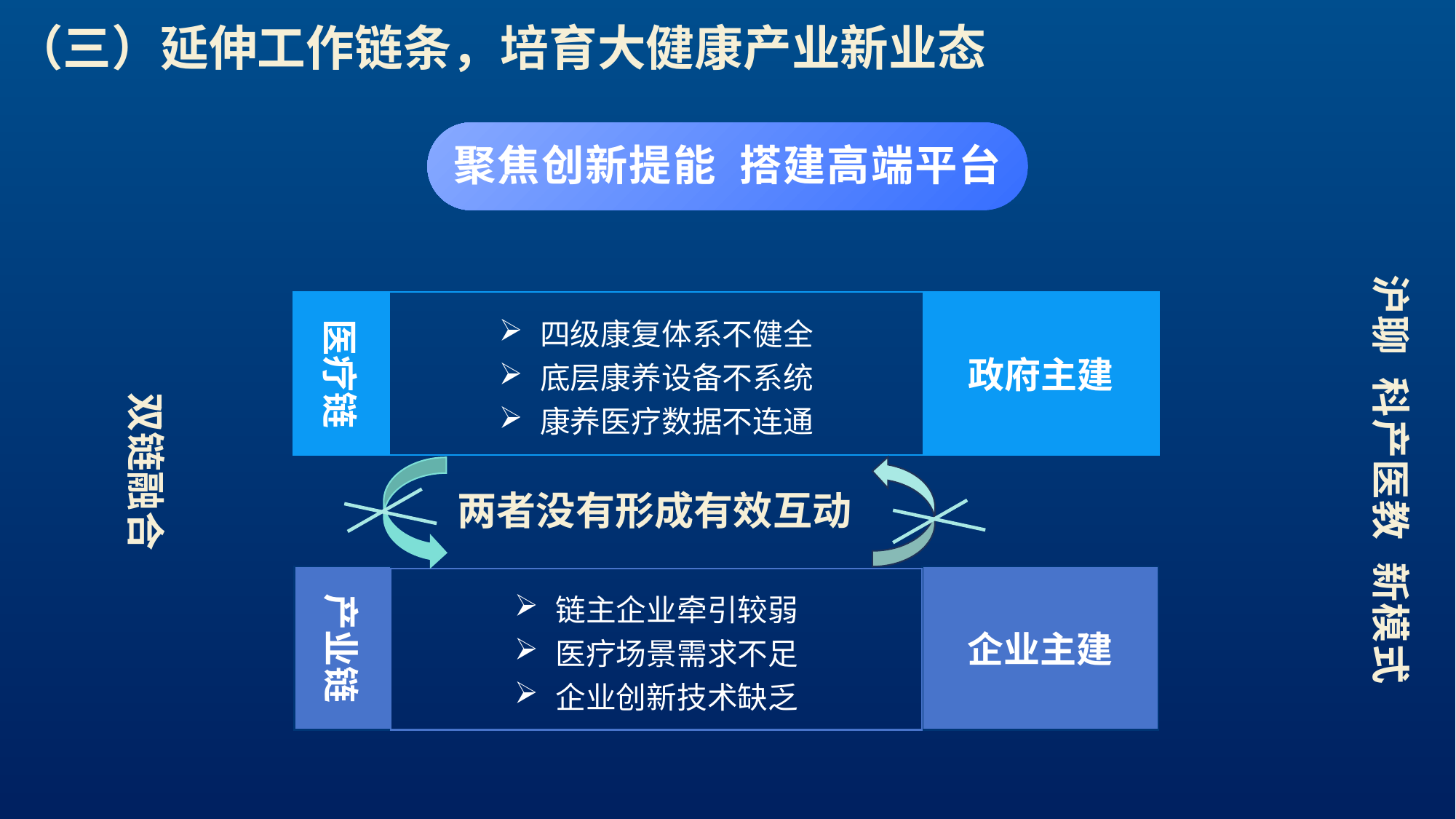

（三）延伸工作链条，培育大健康产业新业态

聚焦创新提能  搭建高端平台
双链融合
沪聊  科产医教  新模式
医疗链
四级康复体系不健全
底层康养设备不系统
康养医疗数据不连通
政府主建

两者没有形成有效互动
产业链
企业主建
链主企业牵引较弱
医疗场景需求不足
企业创新技术缺乏